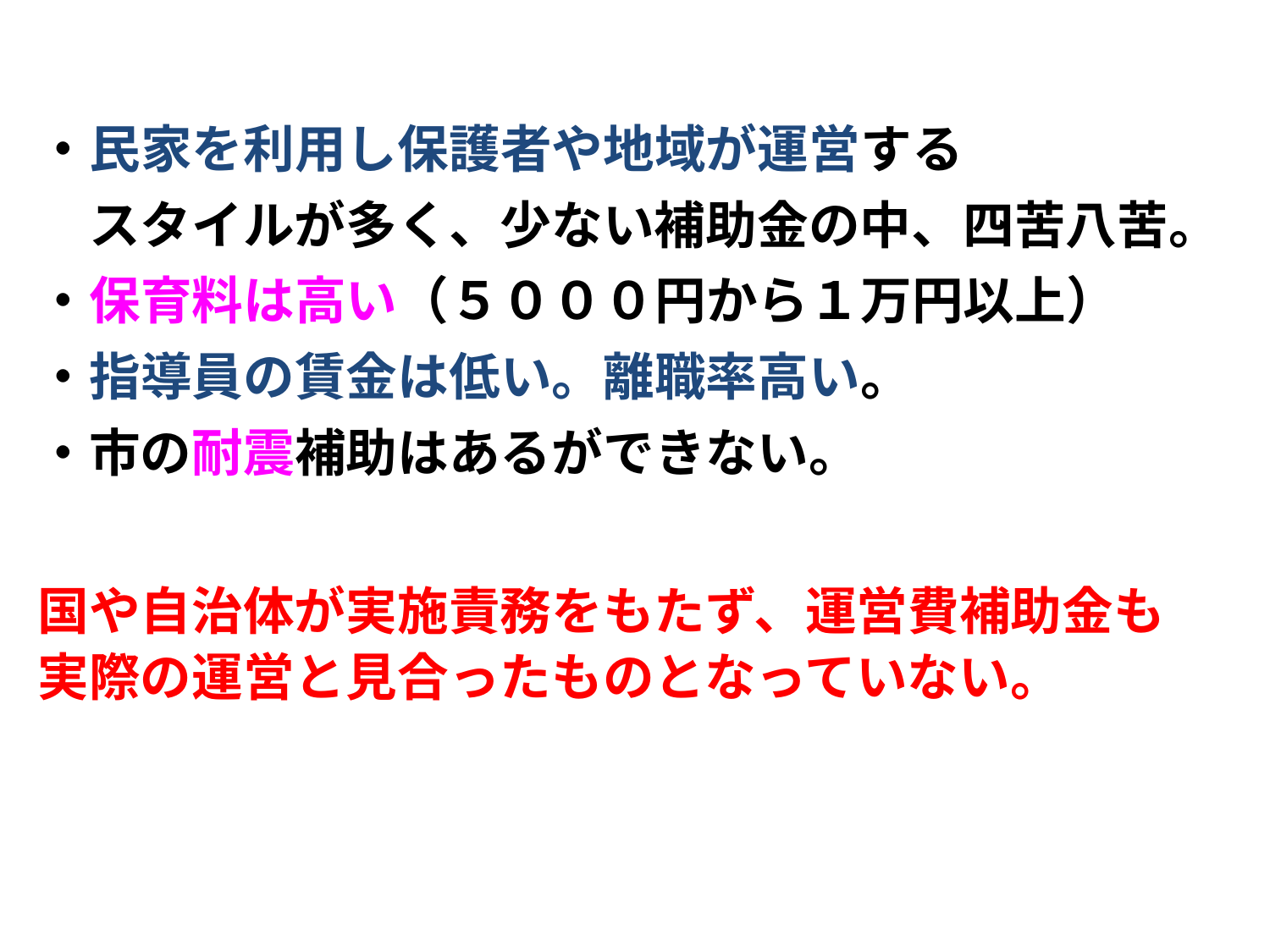

・民家を利用し保護者や地域が運営する
　スタイルが多く、少ない補助金の中、四苦八苦。
・保育料は高い（５０００円から１万円以上）
・指導員の賃金は低い。離職率高い。
・市の耐震補助はあるができない。

国や自治体が実施責務をもたず、運営費補助金も実際の運営と見合ったものとなっていない。